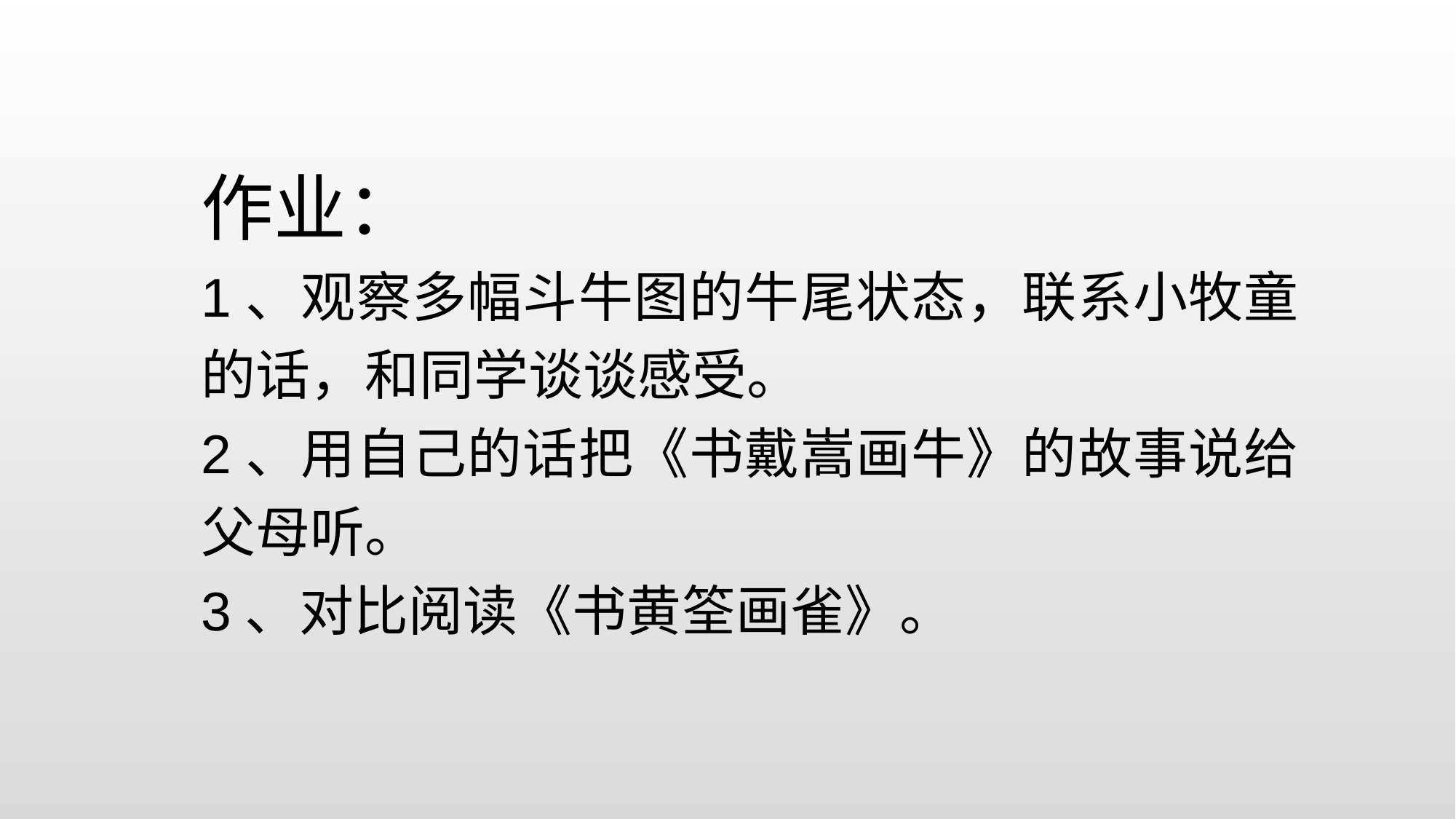

作业：
1、观察多幅斗牛图的牛尾状态，联系小牧童的话，和同学谈谈感受。
2、用自己的话把《书戴嵩画牛》的故事说给父母听。
3、对比阅读《书黄筌画雀》。